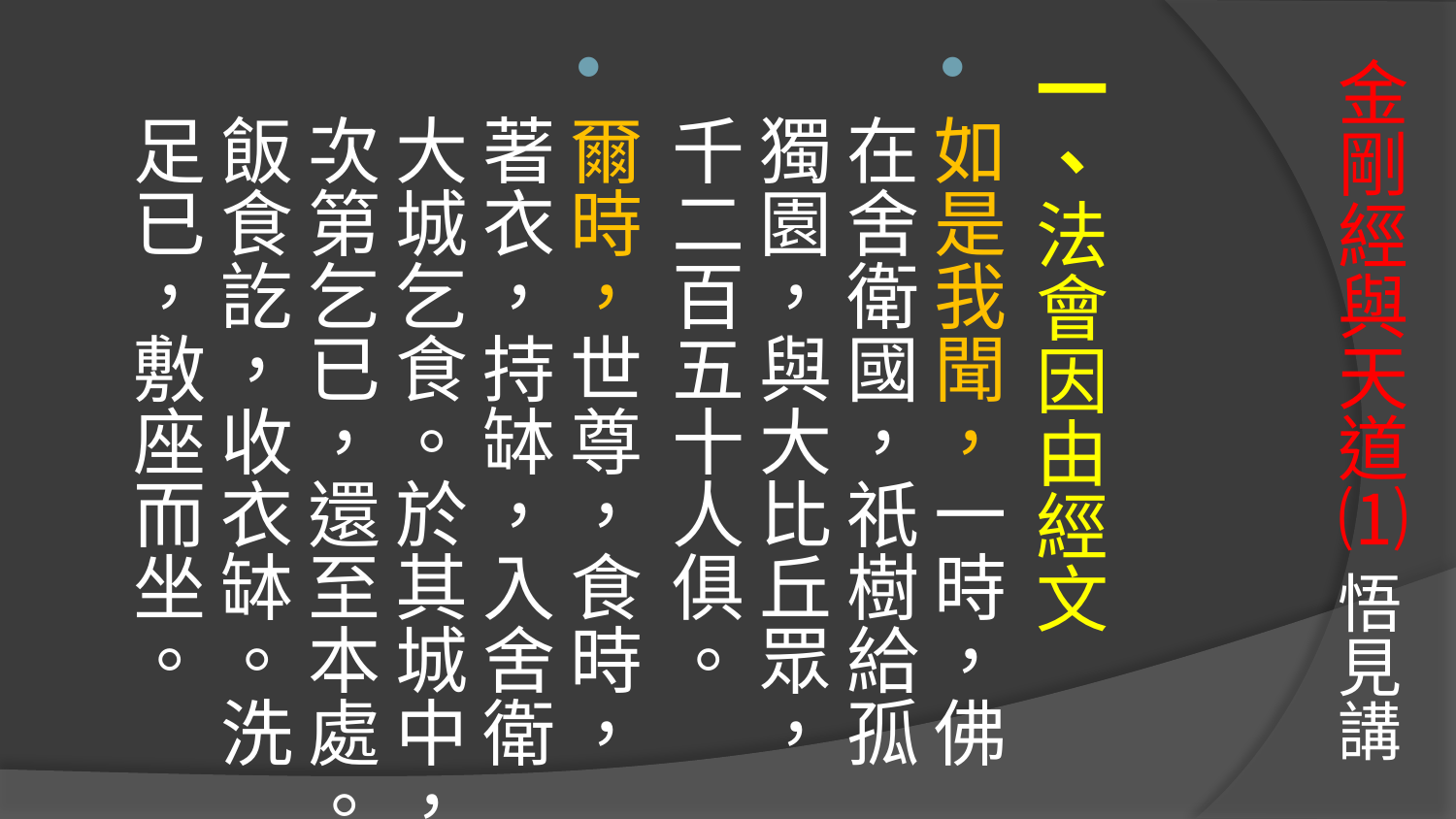

一、法會因由經文
如是我聞，一時，佛在舍衛國，祇樹給孤獨園，與大比丘眾，千二百五十人俱。
爾時，世尊，食時，著衣，持缽，入舍衛大城乞食。於其城中，次第乞已，還至本處。飯食訖，收衣缽。洗足已，敷座而坐。
# 金剛經與天道⑴ 悟見講